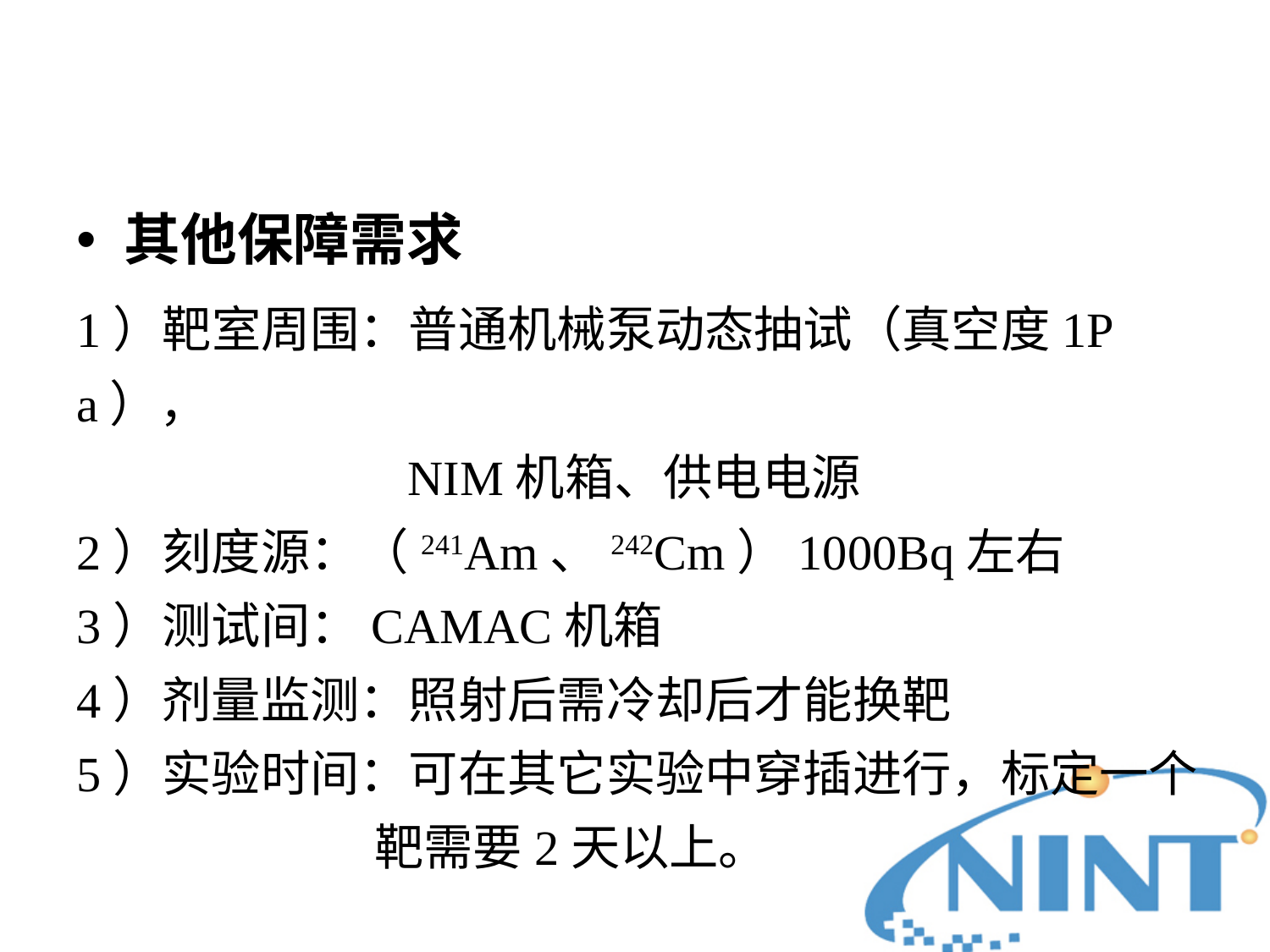

其他保障需求
1）靶室周围：普通机械泵动态抽试（真空度1Pa），
                           NIM机箱、供电电源
2）刻度源：（241Am、242Cm）1000Bq左右
3）测试间：CAMAC机箱
4）剂量监测：照射后需冷却后才能换靶
5）实验时间：可在其它实验中穿插进行，标定一个
                          靶需要2天以上。